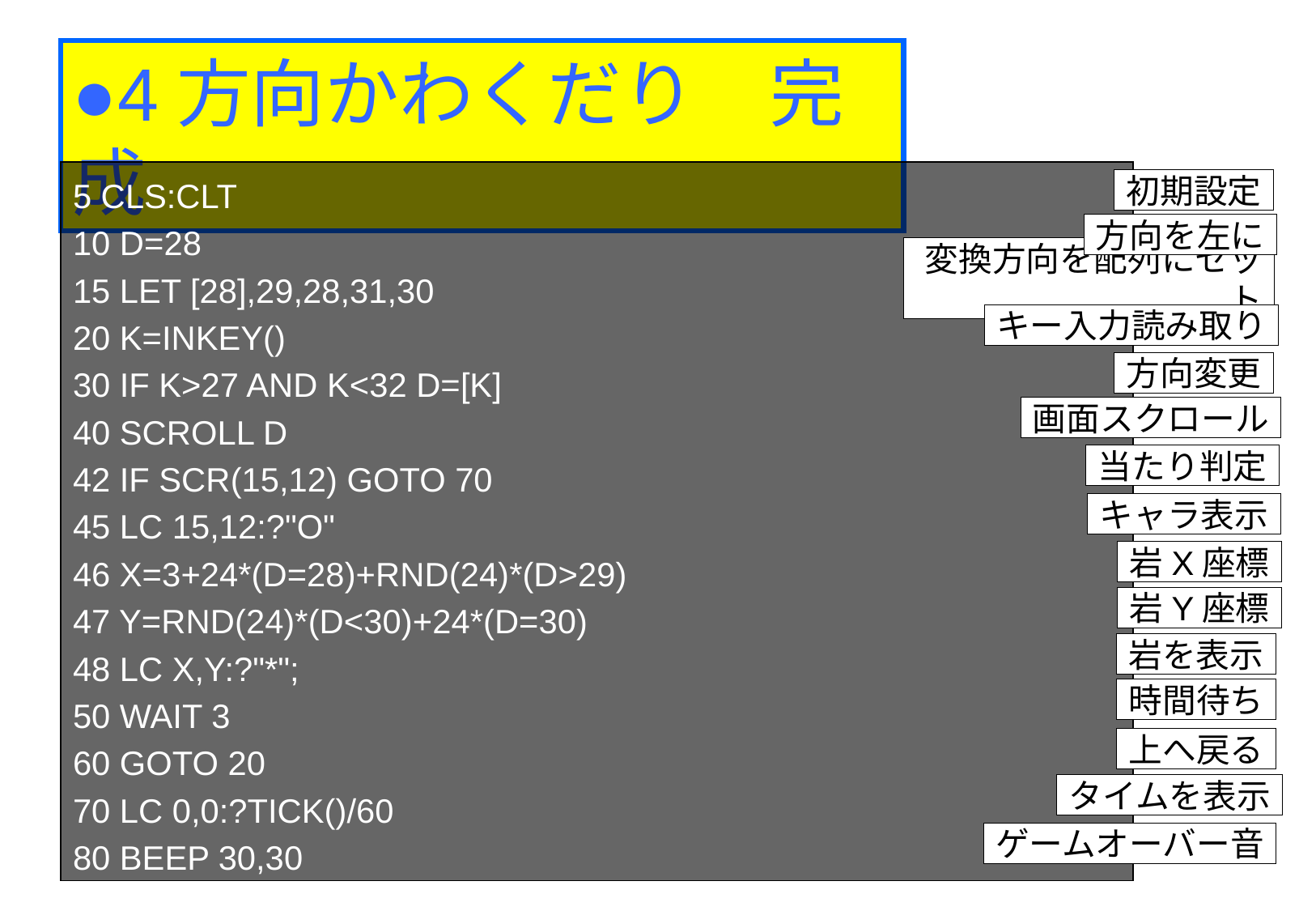

●4方向かわくだり　完成
5 CLS:CLT
10 D=28
15 LET [28],29,28,31,30
20 K=INKEY()
30 IF K>27 AND K<32 D=[K]
40 SCROLL D
42 IF SCR(15,12) GOTO 70
45 LC 15,12:?"O"
46 X=3+24*(D=28)+RND(24)*(D>29)
47 Y=RND(24)*(D<30)+24*(D=30)
48 LC X,Y:?"*";
50 WAIT 3
60 GOTO 20
70 LC 0,0:?TICK()/60
80 BEEP 30,30

初期設定
方向を左に
変換方向を配列にセット
キー入力読み取り
方向変更
画面スクロール
当たり判定
キャラ表示
岩X座標
岩Y座標
岩を表示
時間待ち
上へ戻る
タイムを表示
ゲームオーバー音